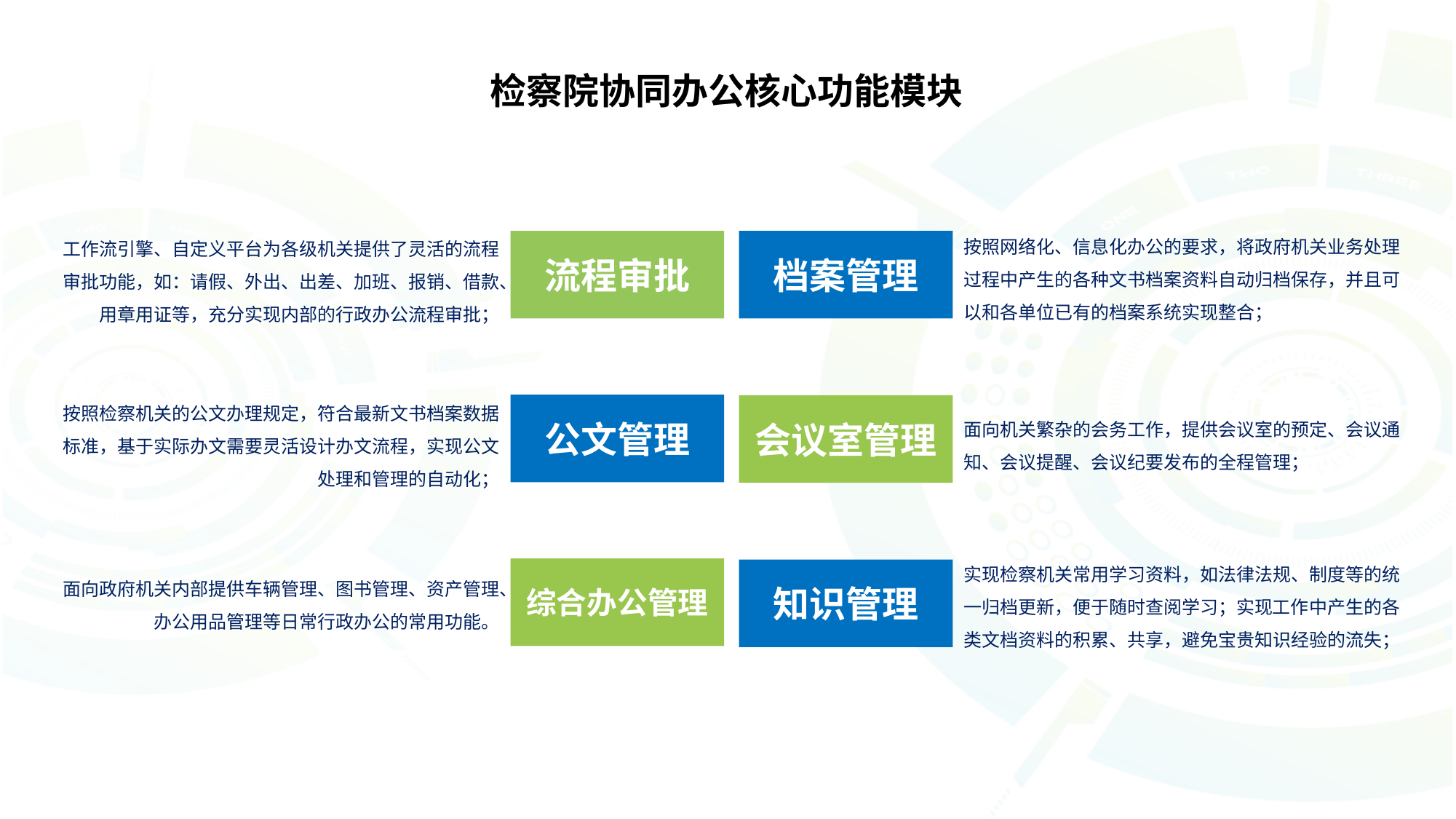

# 检察院协同办公核心功能模块
按照网络化、信息化办公的要求，将政府机关业务处理过程中产生的各种文书档案资料自动归档保存，并且可以和各单位已有的档案系统实现整合；
工作流引擎、自定义平台为各级机关提供了灵活的流程审批功能，如：请假、外出、出差、加班、报销、借款、用章用证等，充分实现内部的行政办公流程审批；
流程审批
档案管理
按照检察机关的公文办理规定，符合最新文书档案数据标准，基于实际办文需要灵活设计办文流程，实现公文处理和管理的自动化；
公文管理
会议室管理
面向机关繁杂的会务工作，提供会议室的预定、会议通知、会议提醒、会议纪要发布的全程管理；
实现检察机关常用学习资料，如法律法规、制度等的统一归档更新，便于随时查阅学习；实现工作中产生的各类文档资料的积累、共享，避免宝贵知识经验的流失；
综合办公管理
知识管理
面向政府机关内部提供车辆管理、图书管理、资产管理、办公用品管理等日常行政办公的常用功能。